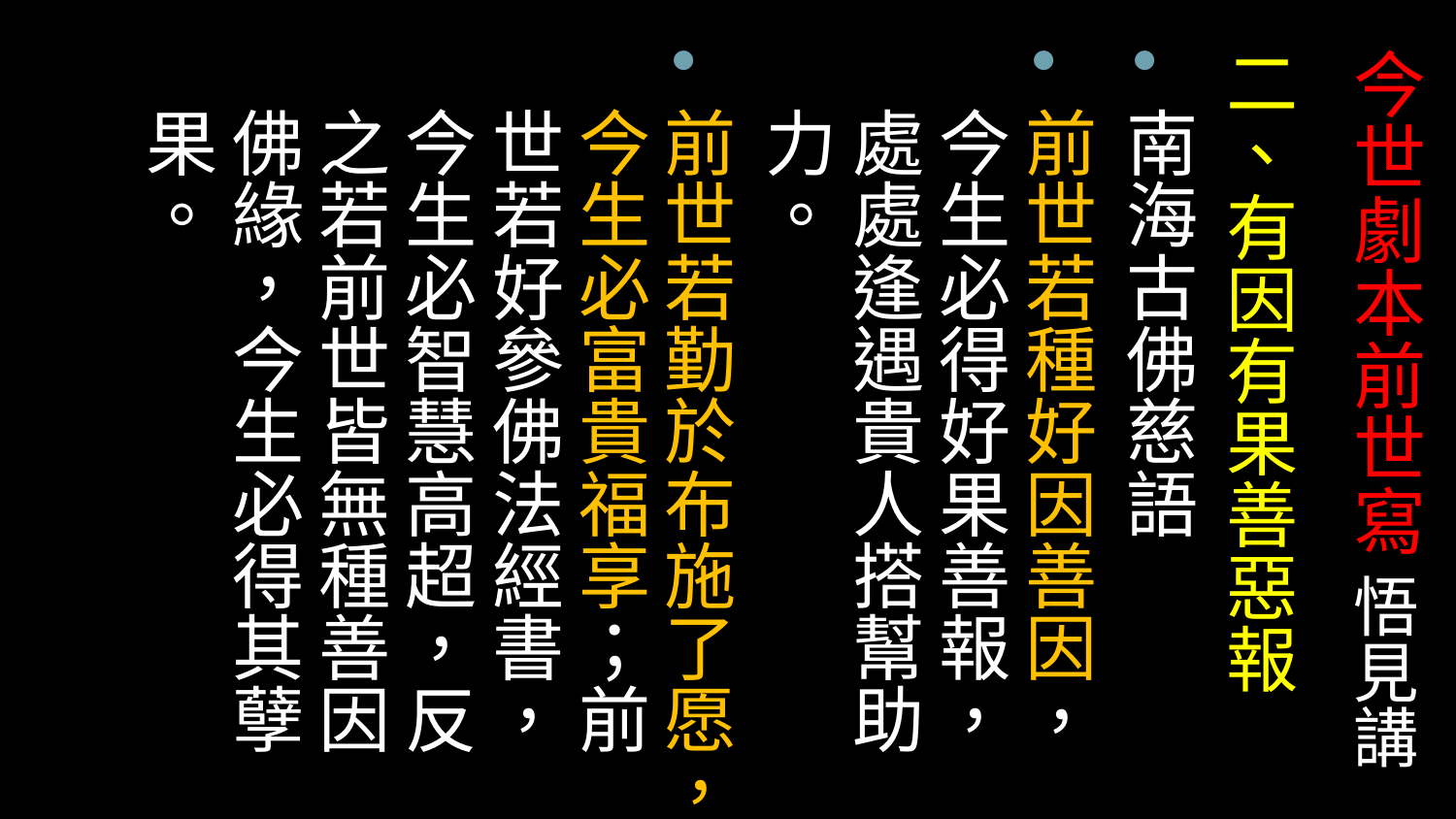

# 今世劇本前世寫 悟見講
二、有因有果善惡報
南海古佛慈語
前世若種好因善因，今生必得好果善報，處處逢遇貴人搭幫助力。
前世若勤於布施了愿，今生必富貴福享；前世若好參佛法經書，今生必智慧高超，反之若前世皆無種善因佛緣，今生必得其孽果。